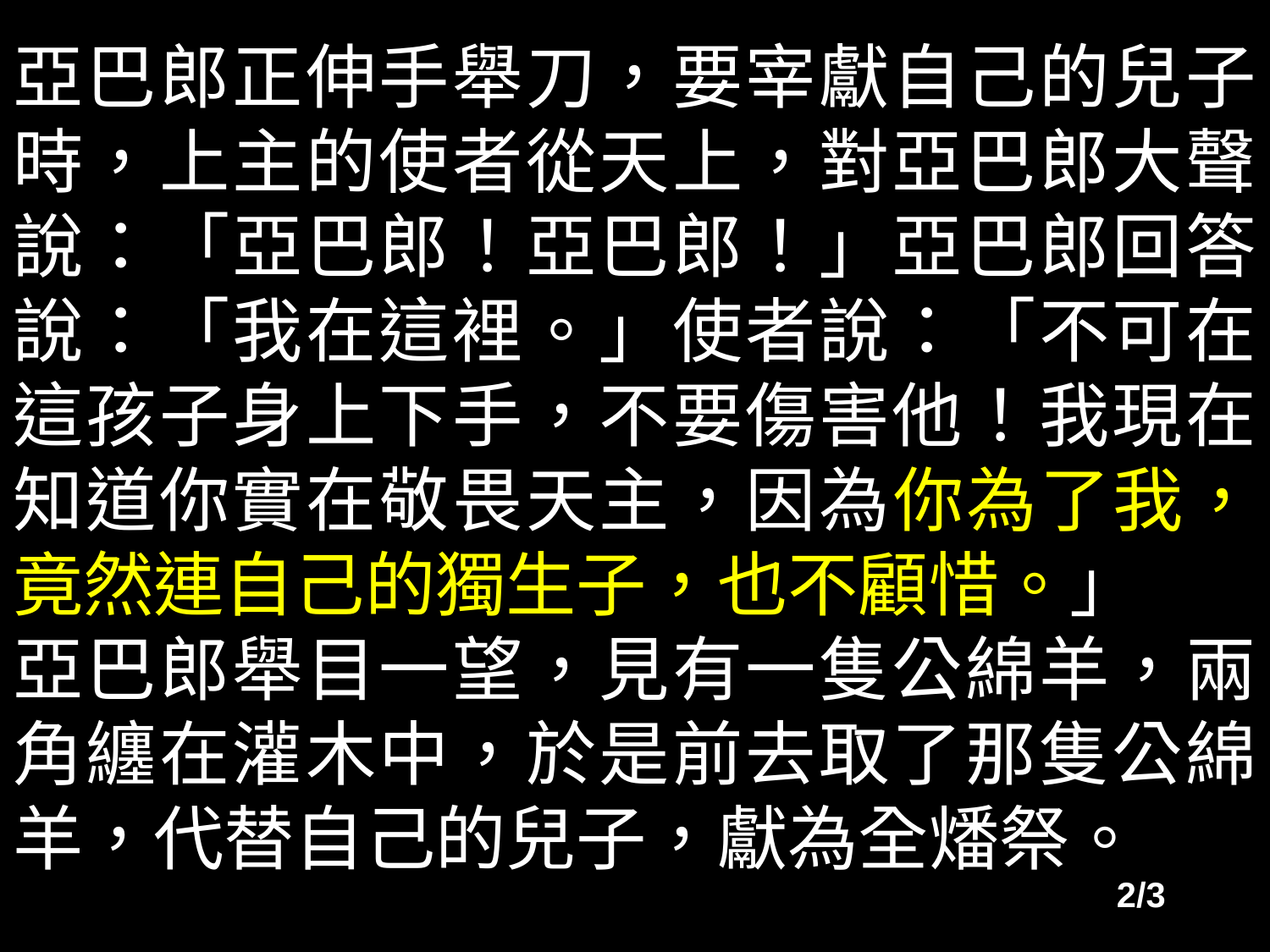

亞巴郎正伸手舉刀，要宰獻自己的兒子時，上主的使者從天上，對亞巴郎大聲說：「亞巴郎！亞巴郎！」亞巴郎回答說：「我在這裡。」使者說：「不可在這孩子身上下手，不要傷害他！我現在知道你實在敬畏天主，因為你為了我，竟然連自己的獨生子，也不顧惜。」
亞巴郎舉目一望，見有一隻公綿羊，兩角纏在灌木中，於是前去取了那隻公綿羊，代替自己的兒子，獻為全燔祭。

   2/3